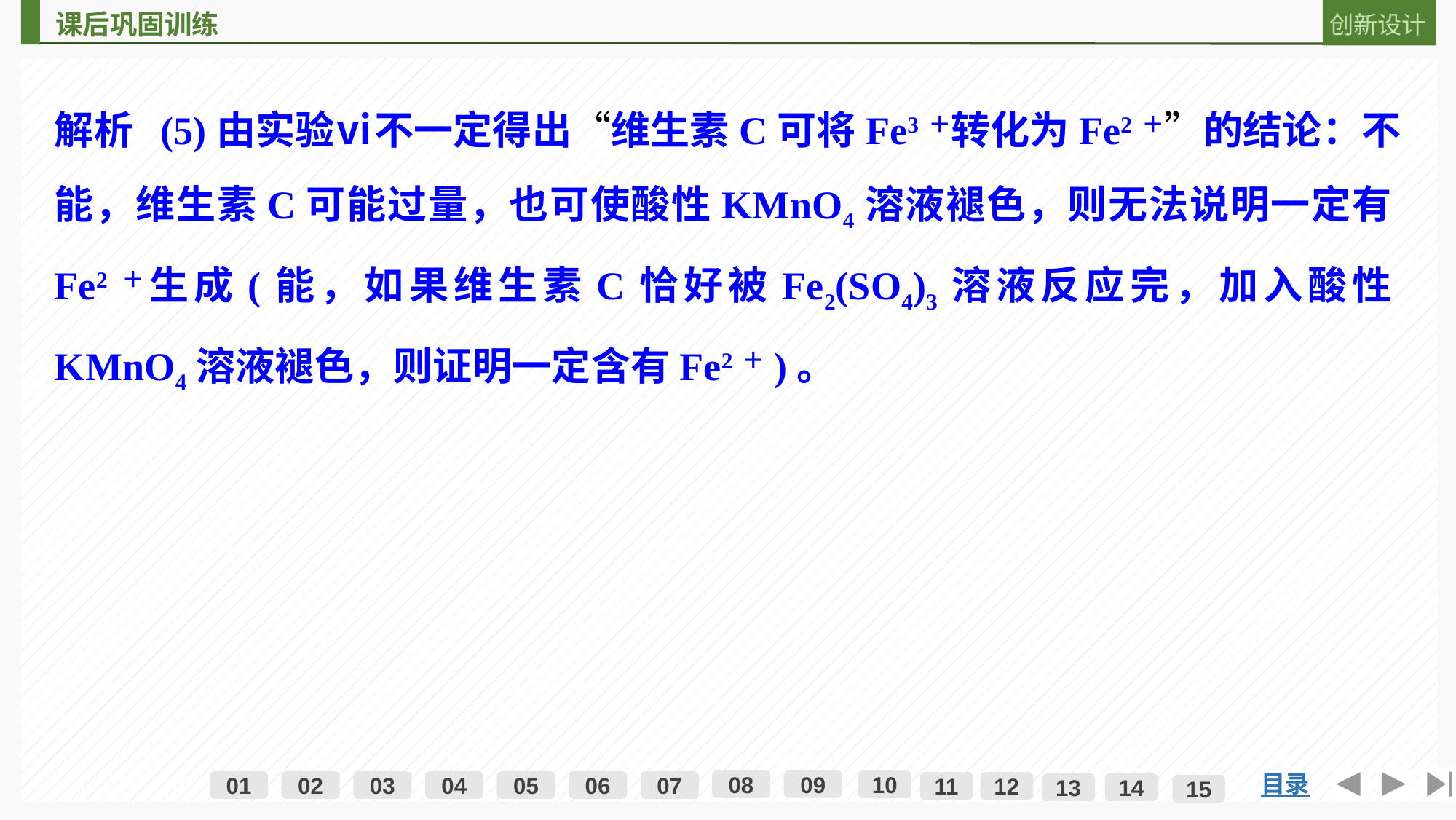

解析  (5)由实验ⅵ不一定得出“维生素C可将Fe3＋转化为Fe2＋”的结论：不能，维生素C可能过量，也可使酸性KMnO4溶液褪色，则无法说明一定有Fe2＋生成(能，如果维生素C恰好被Fe2(SO4)3溶液反应完，加入酸性KMnO4溶液褪色，则证明一定含有Fe2＋)。